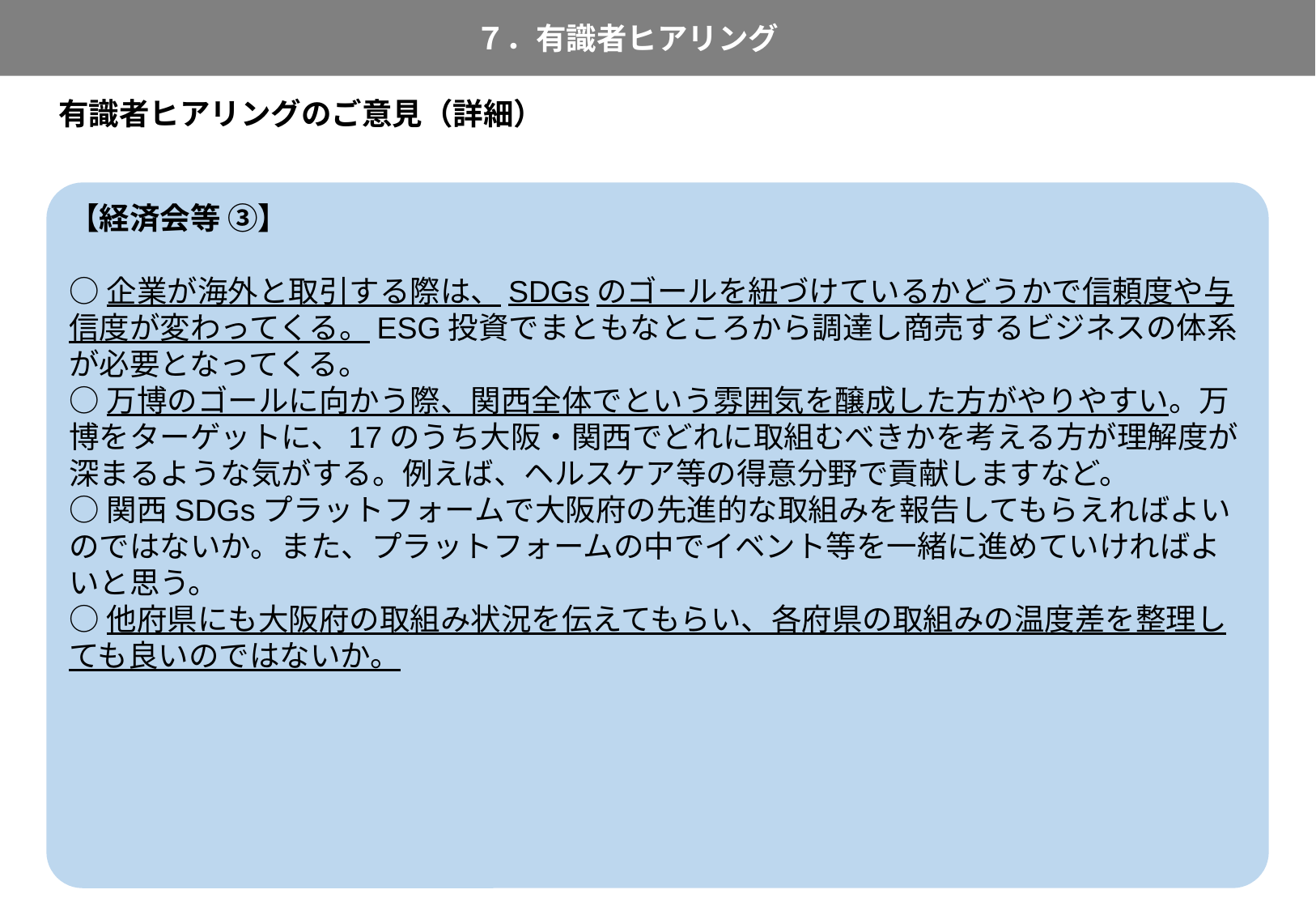

７．有識者ヒアリング
93
有識者ヒアリングのご意見（詳細）
【経済会等 ③】

○企業が海外と取引する際は、SDGsのゴールを紐づけているかどうかで信頼度や与信度が変わってくる。ESG投資でまともなところから調達し商売するビジネスの体系が必要となってくる。
○万博のゴールに向かう際、関西全体でという雰囲気を醸成した方がやりやすい。万博をターゲットに、17のうち大阪・関西でどれに取組むべきかを考える方が理解度が深まるような気がする。例えば、ヘルスケア等の得意分野で貢献しますなど。
○関西SDGsプラットフォームで大阪府の先進的な取組みを報告してもらえればよいのではないか。また、プラットフォームの中でイベント等を一緒に進めていければよいと思う。
○他府県にも大阪府の取組み状況を伝えてもらい、各府県の取組みの温度差を整理しても良いのではないか。